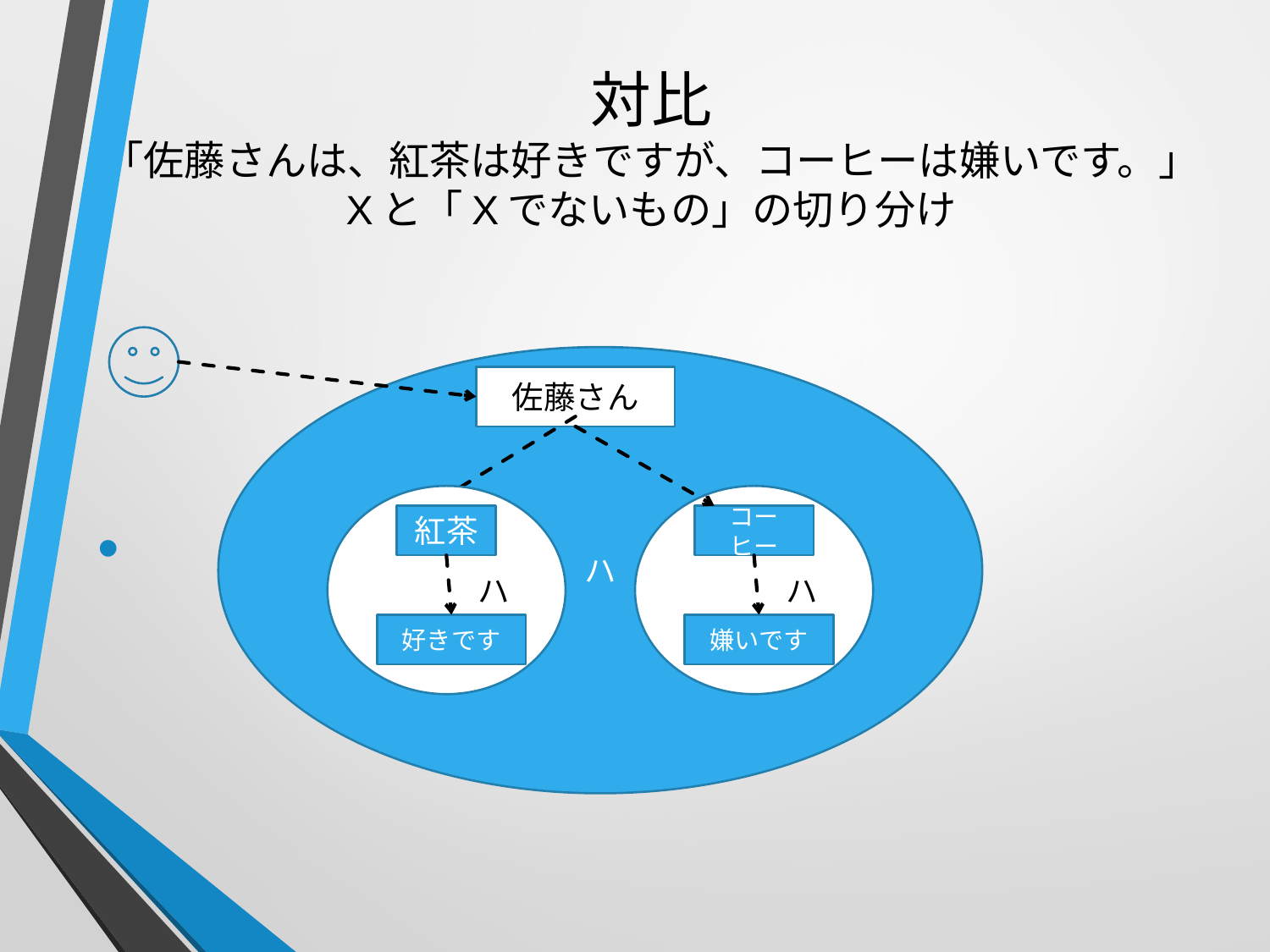

# 対比 「佐藤さんは、紅茶は好きですが、コーヒーは嫌いです。」 Xと「Xでないもの」の切り分け

ハ
佐藤さん
　　　ハ
紅茶
好きです
　　　ハ
コーヒー
嫌いです